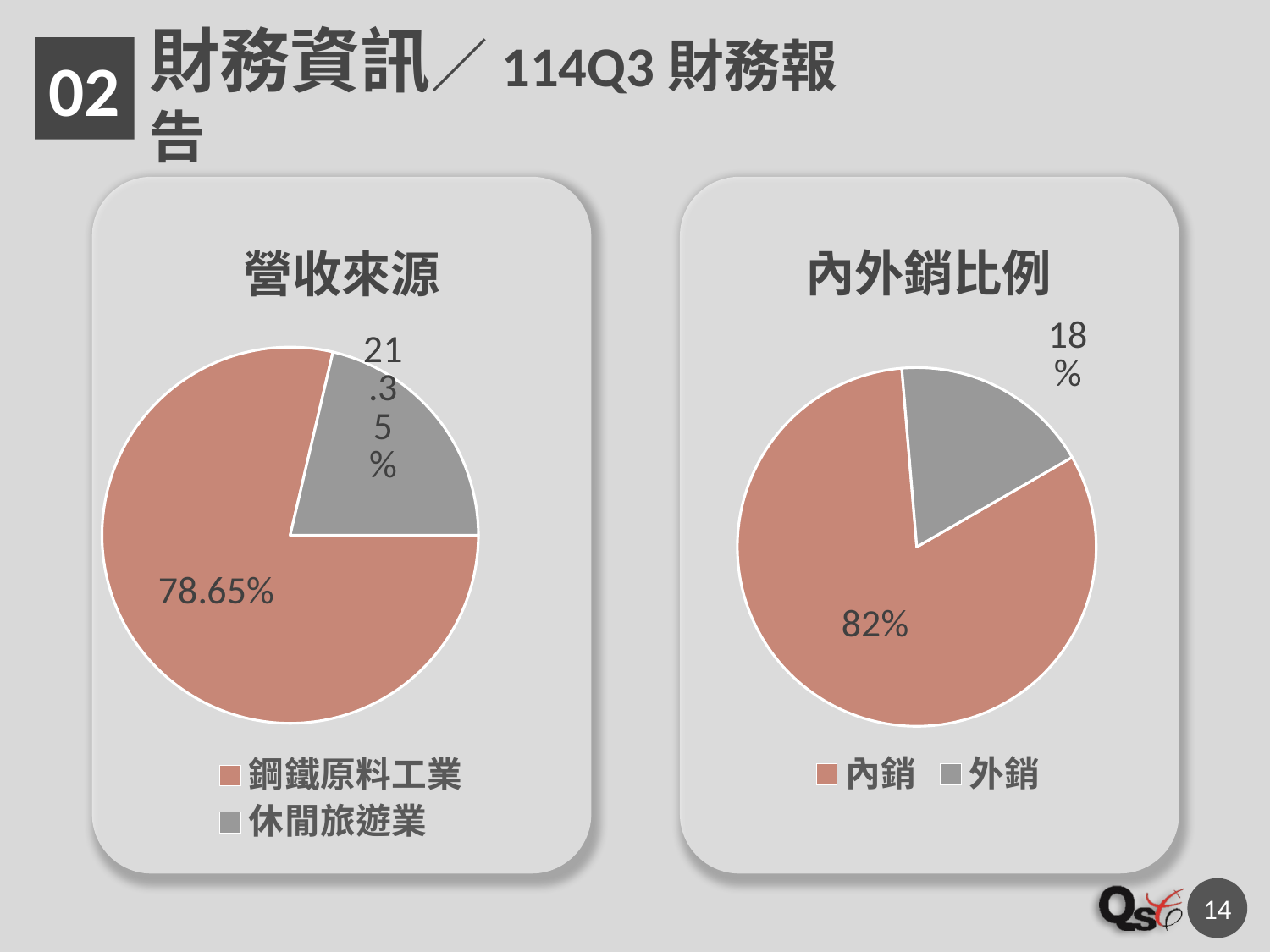

02
財務資訊／114Q3財務報告

### Chart: 內外銷比例

| Category | 內外銷比例 |
|---|---|
| 內銷 | 0.82 |
| 外銷 | 0.18 |

### Chart: 營收來源

| Category | 營收來源 |
|---|---|
| 鋼鐵原料工業 | 0.7865 |
| 休閒旅遊業 | 0.2135 |